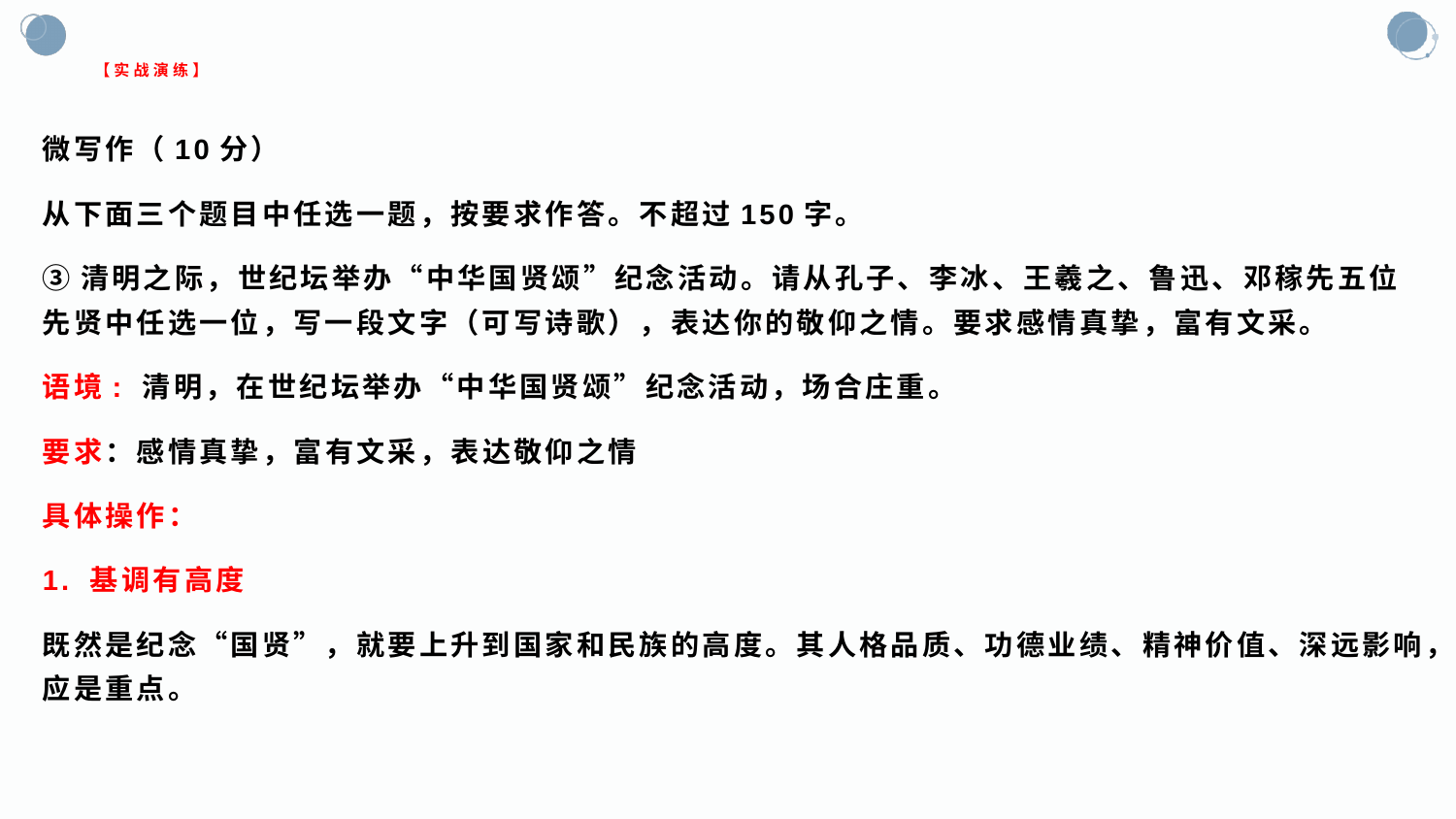

# 【实战演练】
微写作（10分）
从下面三个题目中任选一题，按要求作答。不超过150字。
③清明之际，世纪坛举办“中华国贤颂”纪念活动。请从孔子、李冰、王羲之、鲁迅、邓稼先五位先贤中任选一位，写一段文字（可写诗歌），表达你的敬仰之情。要求感情真挚，富有文采。
语境: 清明，在世纪坛举办“中华国贤颂”纪念活动，场合庄重。
要求：感情真挚，富有文采，表达敬仰之情
具体操作：
1. 基调有高度
既然是纪念“国贤”，就要上升到国家和民族的高度。其人格品质、功德业绩、精神价值、深远影响，应是重点。